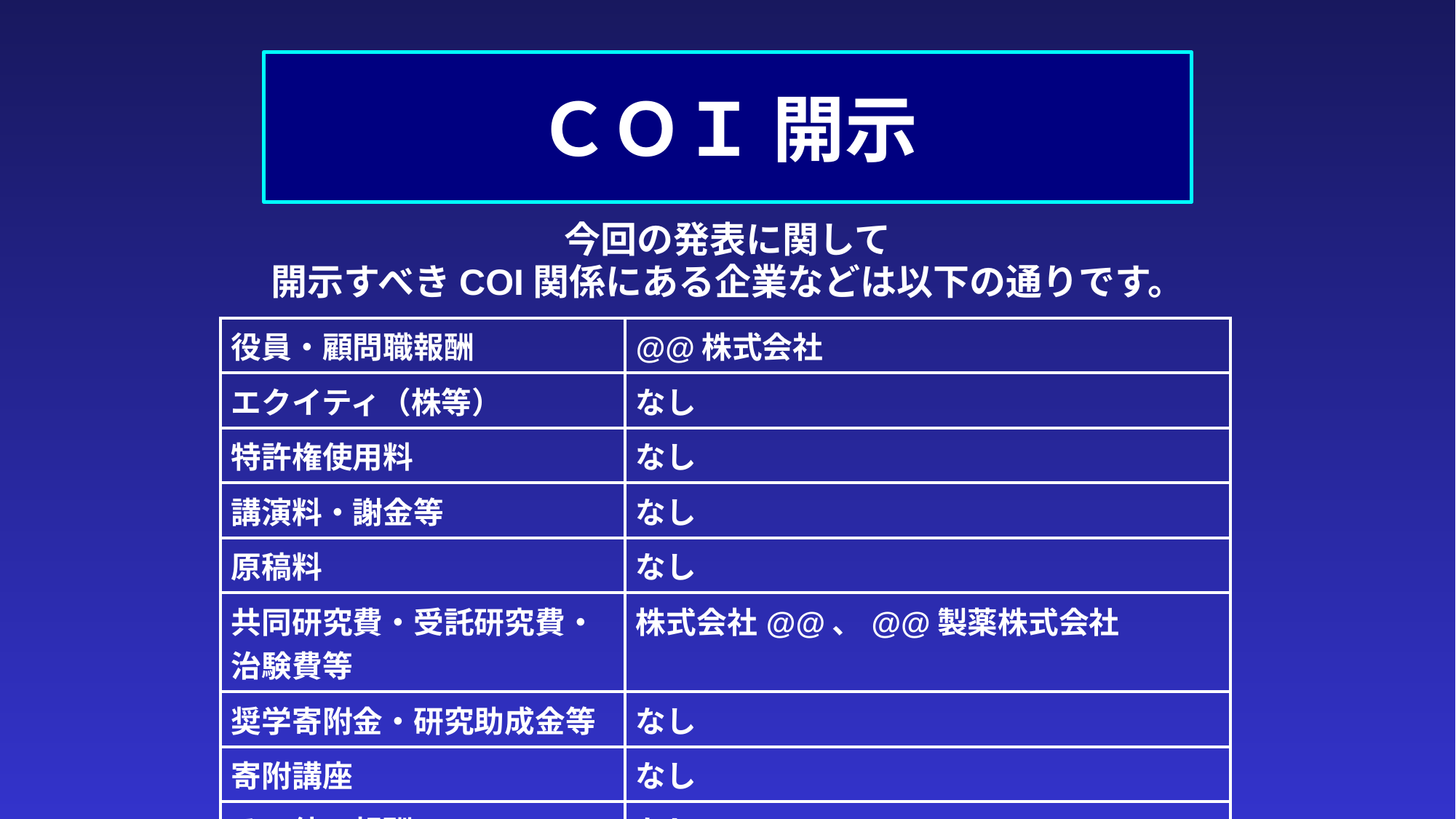

# ＣＯＩ 開示
今回の発表に関して
開示すべきCOI関係にある企業などは以下の通りです。

| 役員・顧問職報酬 | @@株式会社 |
| --- | --- |
| エクイティ（株等） | なし |
| 特許権使用料 | なし |
| 講演料・謝金等 | なし |
| 原稿料 | なし |
| 共同研究費・受託研究費・治験費等 | 株式会社@@、@@製薬株式会社 |
| 奨学寄附金・研究助成金等 | なし |
| 寄附講座 | なし |
| その他の報酬 | なし |